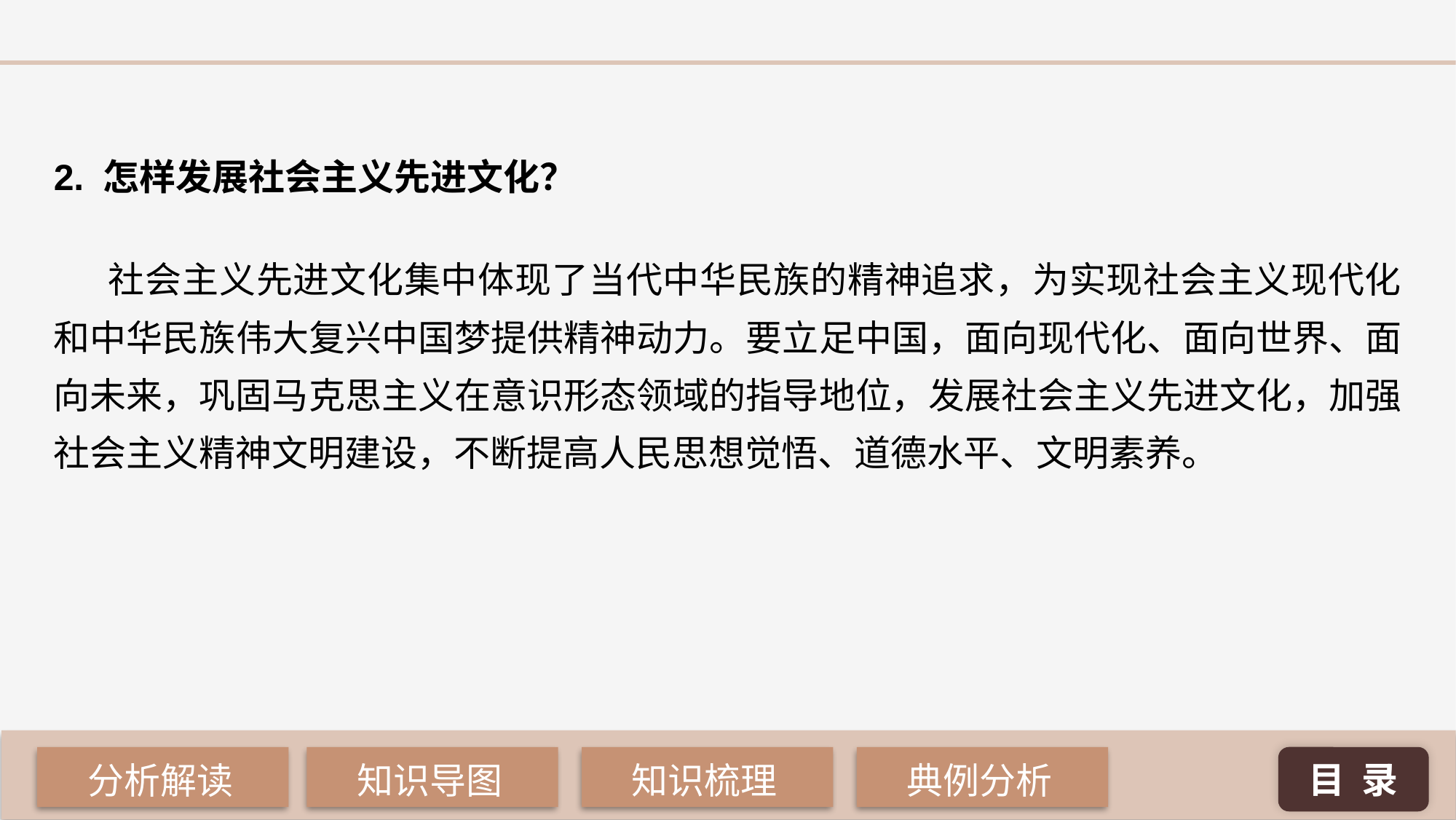

2. 怎样发展社会主义先进文化？
社会主义先进文化集中体现了当代中华民族的精神追求，为实现社会主义现代化和中华民族伟大复兴中国梦提供精神动力。要立足中国，面向现代化、面向世界、面向未来，巩固马克思主义在意识形态领域的指导地位，发展社会主义先进文化，加强社会主义精神文明建设，不断提高人民思想觉悟、道德水平、文明素养。